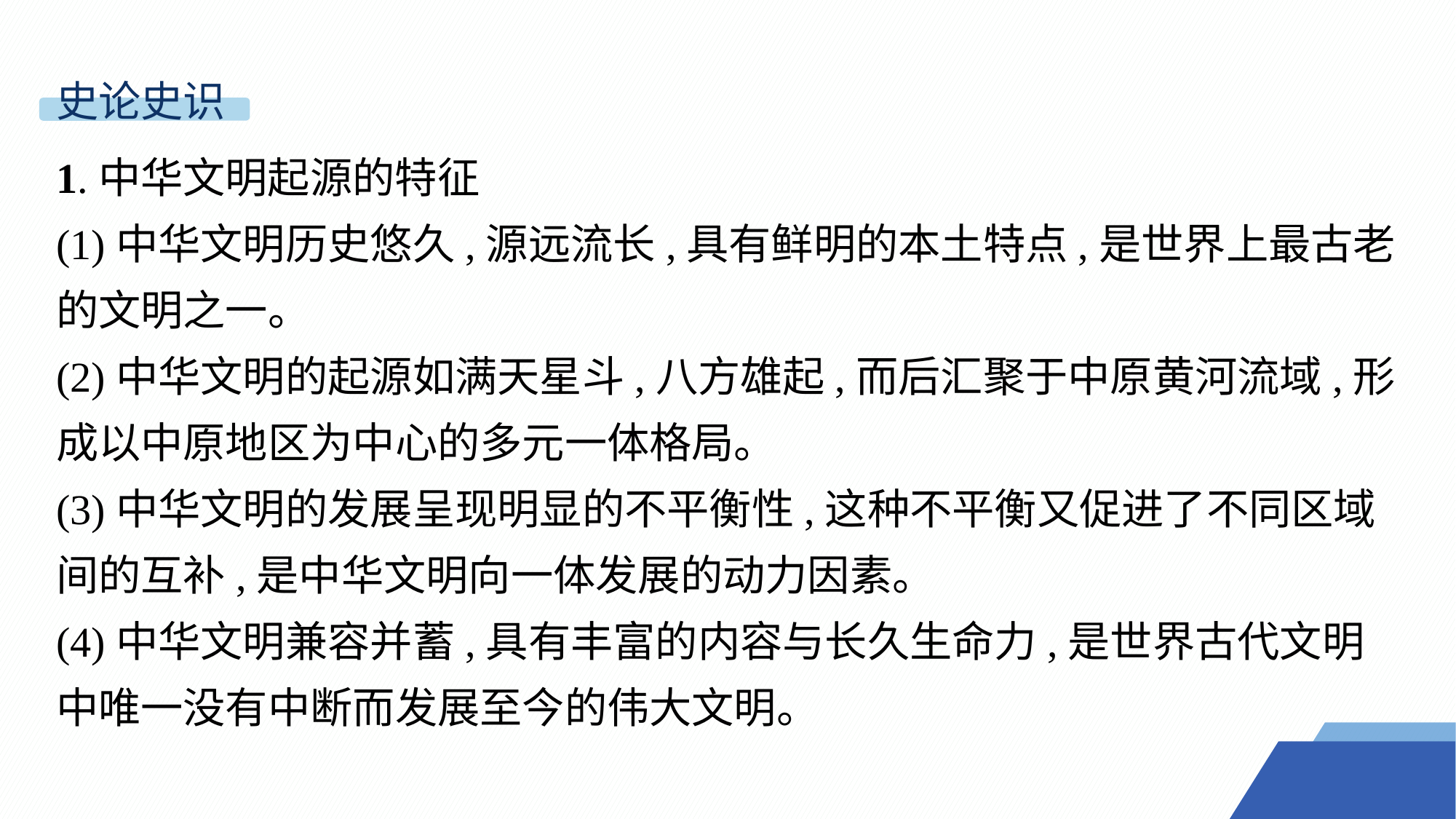

史论史识

1.中华文明起源的特征
(1)中华文明历史悠久,源远流长,具有鲜明的本土特点,是世界上最古老的文明之一。
(2)中华文明的起源如满天星斗,八方雄起,而后汇聚于中原黄河流域,形成以中原地区为中心的多元一体格局。
(3)中华文明的发展呈现明显的不平衡性,这种不平衡又促进了不同区域间的互补,是中华文明向一体发展的动力因素。
(4)中华文明兼容并蓄,具有丰富的内容与长久生命力,是世界古代文明中唯一没有中断而发展至今的伟大文明。